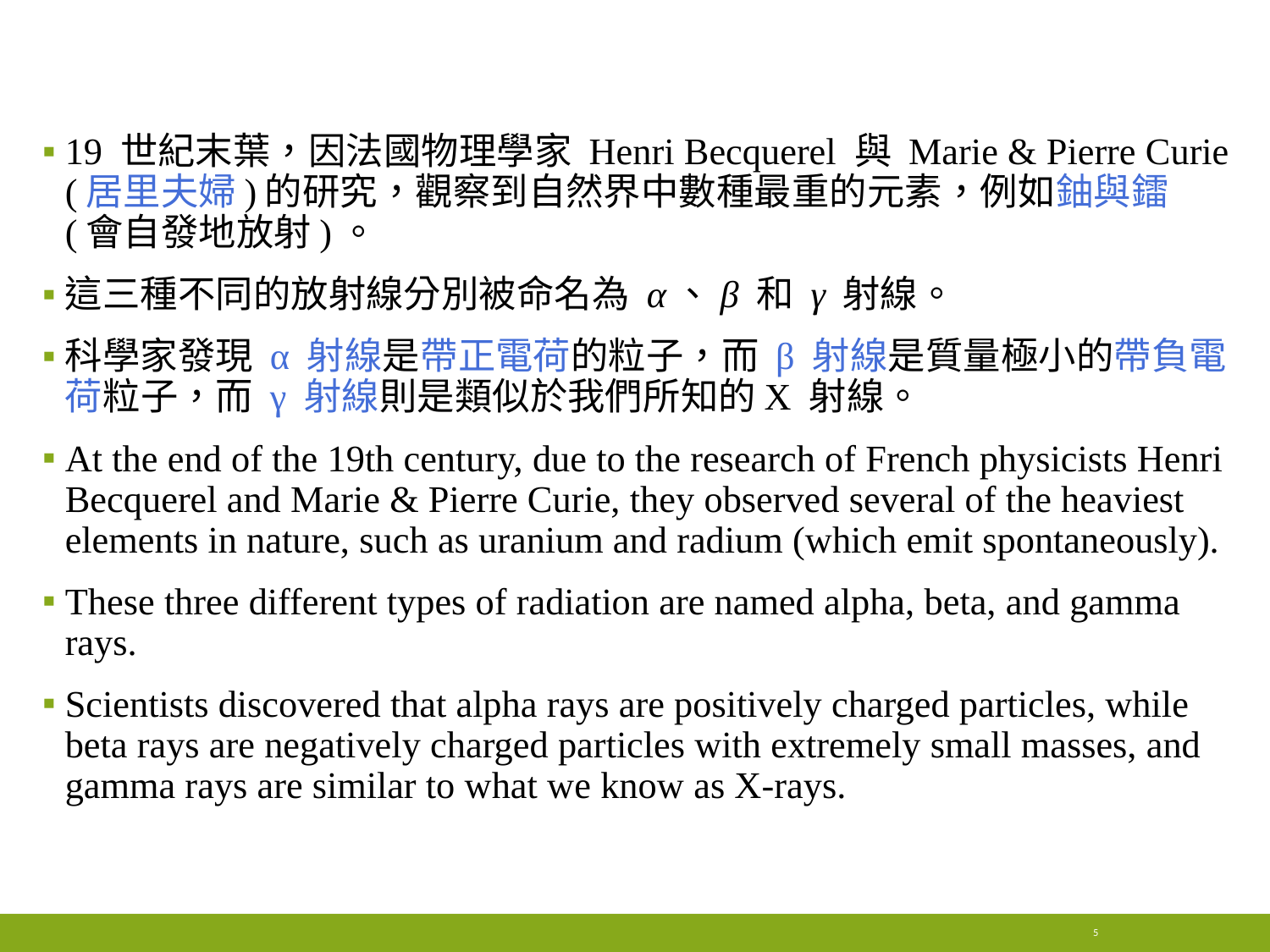

#
19 世紀末葉，因法國物理學家 Henri Becquerel 與 Marie & Pierre Curie (居里夫婦)的研究，觀察到自然界中數種最重的元素，例如鈾與鐳 (會自發地放射)。
這三種不同的放射線分別被命名為 α、β 和 γ 射線。
科學家發現 α 射線是帶正電荷的粒子，而 β 射線是質量極小的帶負電荷粒子，而 γ 射線則是類似於我們所知的X 射線。
At the end of the 19th century, due to the research of French physicists Henri Becquerel and Marie & Pierre Curie, they observed several of the heaviest elements in nature, such as uranium and radium (which emit spontaneously).
These three different types of radiation are named alpha, beta, and gamma rays.
Scientists discovered that alpha rays are positively charged particles, while beta rays are negatively charged particles with extremely small masses, and gamma rays are similar to what we know as X-rays.
5